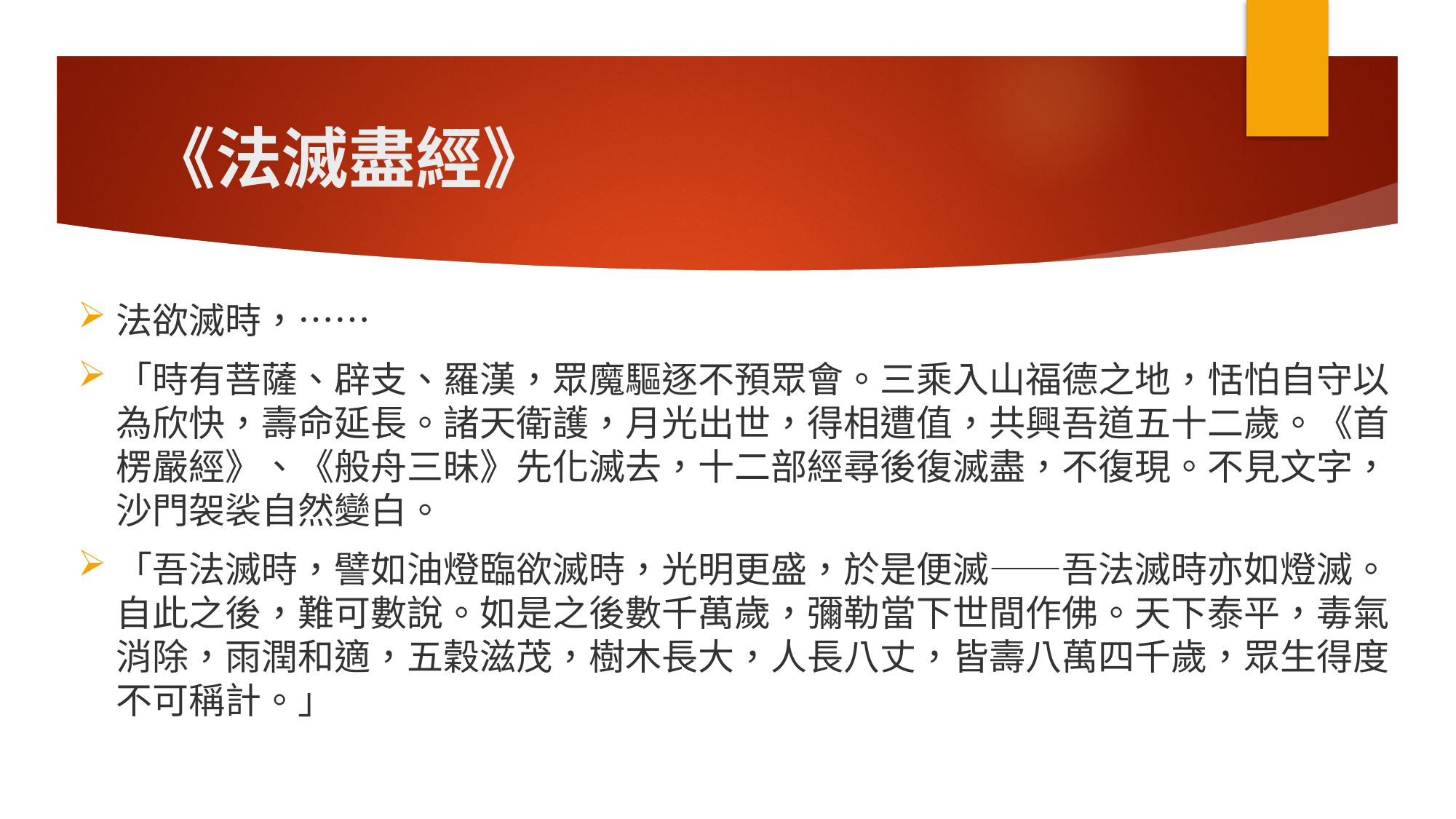

# 《法滅盡經》
法欲滅時，……
「時有菩薩、辟支、羅漢，眾魔驅逐不預眾會。三乘入山福德之地，恬怕自守以為欣快，壽命延長。諸天衛護，月光出世，得相遭值，共興吾道五十二歲。《首楞嚴經》、《般舟三昧》先化滅去，十二部經尋後復滅盡，不復現。不見文字，沙門袈裟自然變白。
「吾法滅時，譬如油燈臨欲滅時，光明更盛，於是便滅——吾法滅時亦如燈滅。自此之後，難可數說。如是之後數千萬歲，彌勒當下世間作佛。天下泰平，毒氣消除，雨潤和適，五穀滋茂，樹木長大，人長八丈，皆壽八萬四千歲，眾生得度不可稱計。」